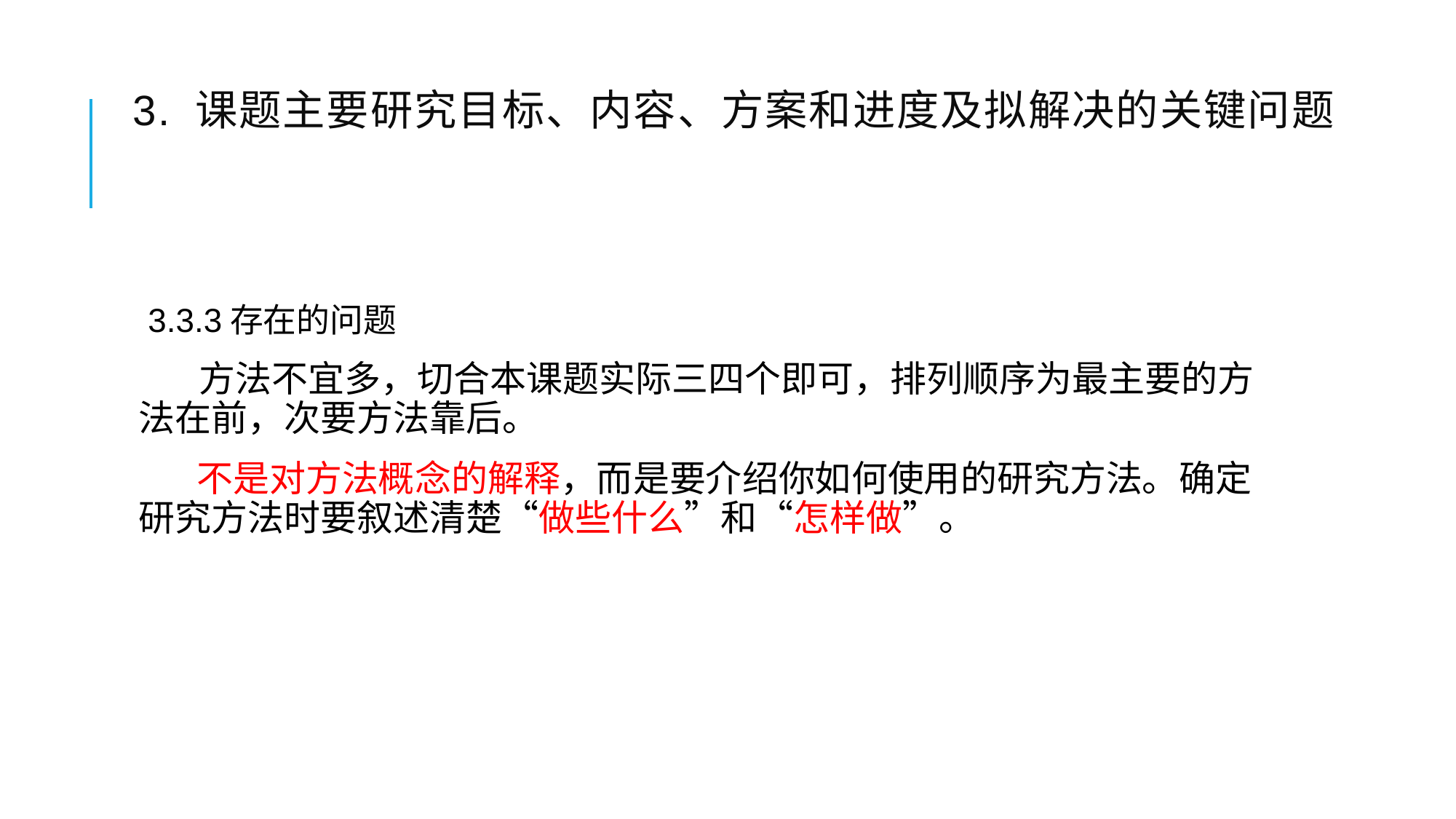

# 3. 课题主要研究目标、内容、方案和进度及拟解决的关键问题
 3.3.3存在的问题
       方法不宜多，切合本课题实际三四个即可，排列顺序为最主要的方法在前，次要方法靠后。
      不是对方法概念的解释，而是要介绍你如何使用的研究方法。确定研究方法时要叙述清楚“做些什么”和“怎样做”。